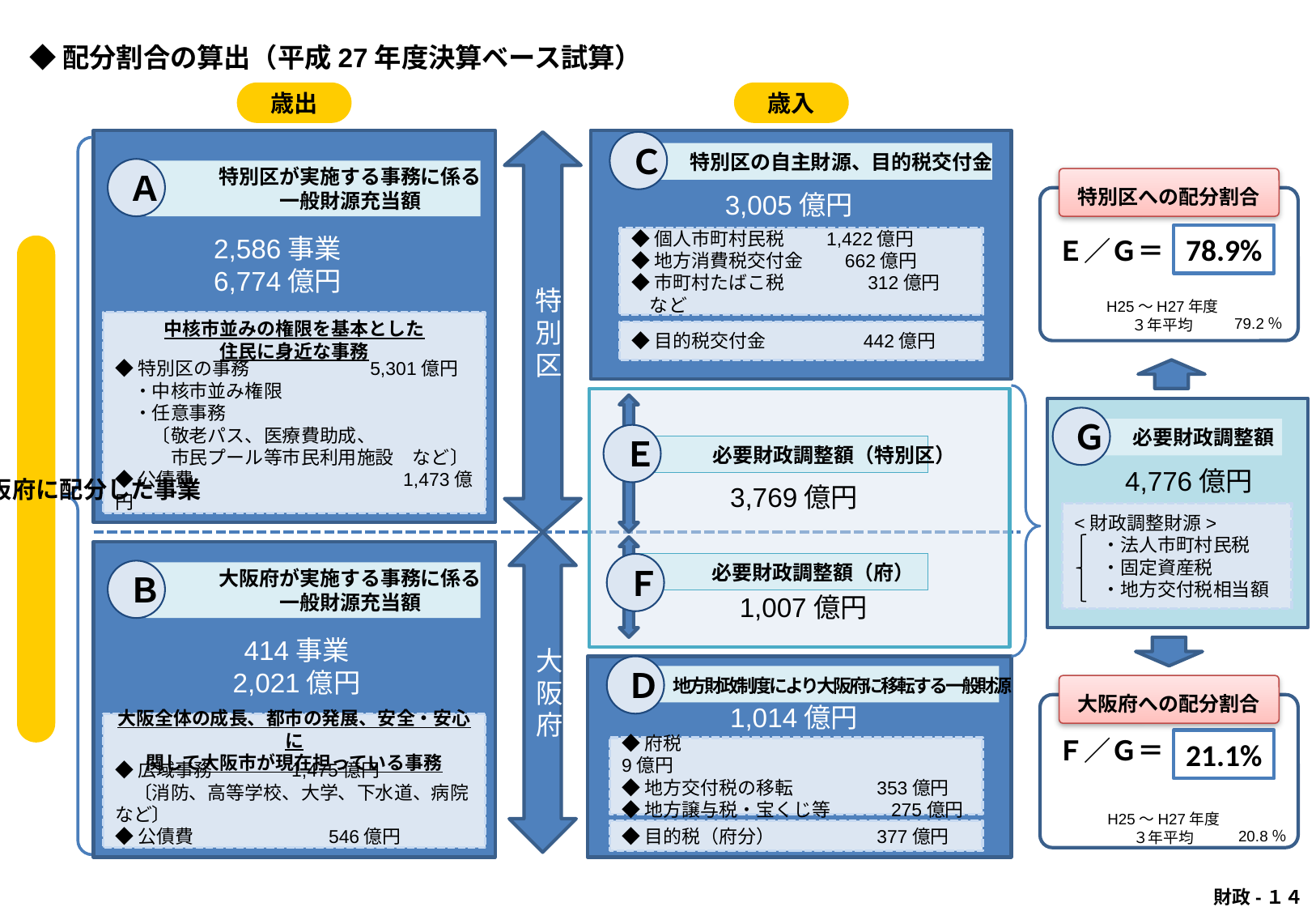

◆配分割合の算出（平成27年度決算ベース試算）
歳出
歳入

特別区
Ｃ
　特別区の自主財源、目的税交付金

Ａ
　　　特別区が実施する事務に係る
　　　一般財源充当額
2,586事業
6,774億円

◆特別区の事務　　　　　　 5,301億円
　・中核市並み権限
　・任意事務
　　〔敬老パス、医療費助成、
　　　市民プール等市民利用施設　など〕
◆公債費　　　　　　　　　　　1,473億円
特別区への配分割合

78.9%
Ｅ／Ｇ＝

3,005億円
◆個人市町村民税　　1,422億円
◆地方消費税交付金　　662億円
◆市町村たばこ税　　　　 312億円　　など
特別区と大阪府に配分した事業
H25～H27年度
３年平均
79.2％
中核市並みの権限を基本とした
住民に身近な事務
◆目的税交付金　　　　　442億円

Ｇ
　必要財政調整額
4,776億円
<財政調整財源>
 　・法人市町村民税
 　・固定資産税
 　・地方交付税相当額
Ｅ
　　　必要財政調整額（特別区）
3,769億円
大阪府

　　　必要財政調整額（府）
Ｆ
Ｂ
　　　大阪府が実施する事務に係る
　　　一般財源充当額
1,007億円

414事業
2,021億円

Ｄ
　地方財政制度により大阪府に移転する一般財源
大阪府への配分割合
1,014億円

21.1%
Ｆ／Ｇ＝

◆広域事務　　　　1,475億円
　〔消防、高等学校、大学、下水道、病院など〕
◆公債費　　　　　　　546億円
大阪全体の成長、都市の発展、安全・安心に
関して大阪市が現在担っている事務
◆府税　　　　　　　　　　　　　　　9億円
◆地方交付税の移転　　 　　353億円
◆地方譲与税・宝くじ等　　　275億円
H25～H27年度
３年平均
20.8％
◆目的税（府分）　　　 　　377億円
 財政-１４